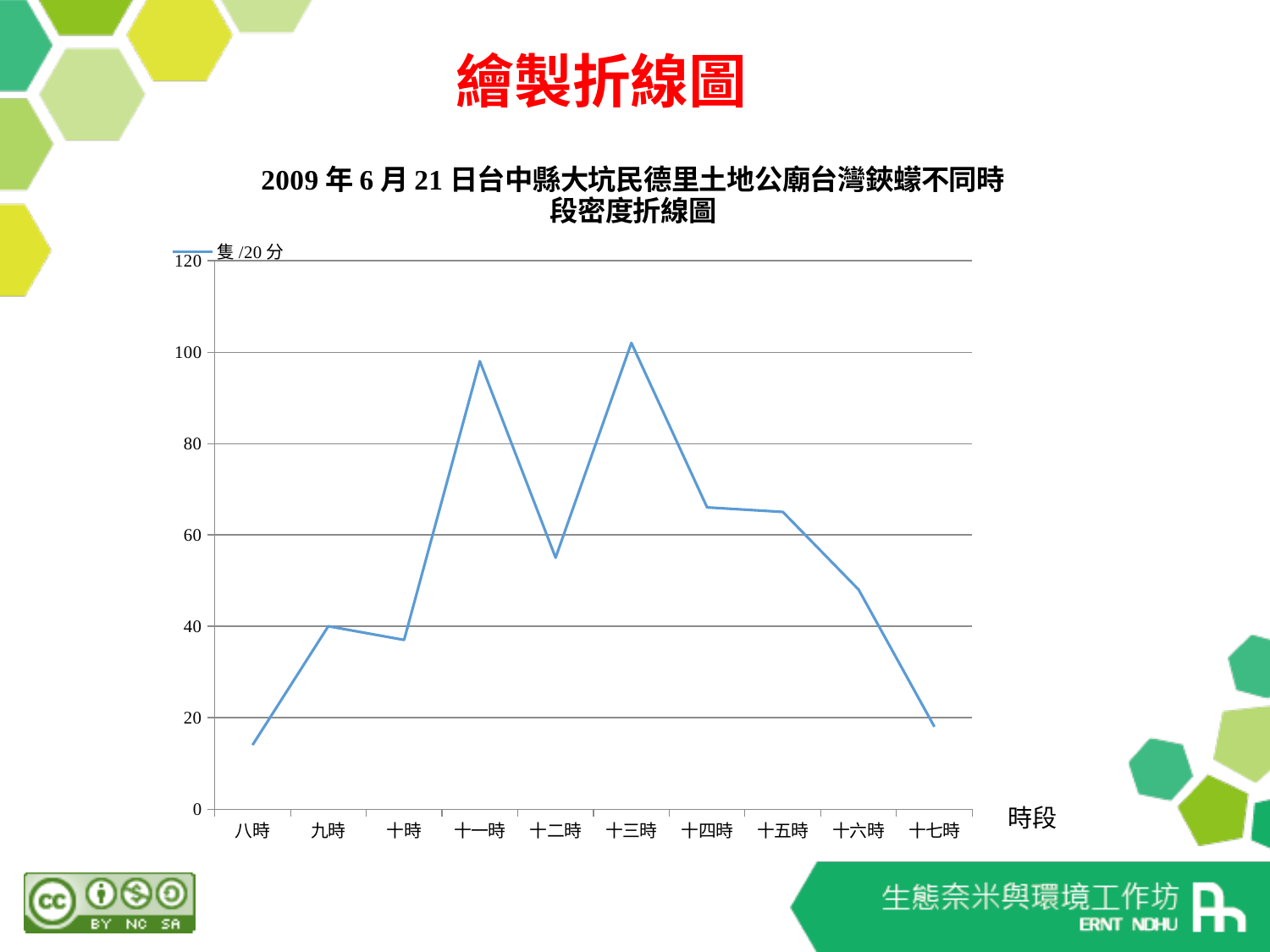

# 繪製折線圖

### Chart: 2009年6月21日台中縣大坑民德里土地公廟台灣鋏蠓不同時段密度折線圖

| Category | 隻/20分 |
|---|---|
| 八時 | 14.0 |
| 九時 | 40.0 |
| 十時 | 37.0 |
| 十一時 | 98.0 |
| 十二時 | 55.0 |
| 十三時 | 102.0 |
| 十四時 | 66.0 |
| 十五時 | 65.0 |
| 十六時 | 48.0 |
| 十七時 | 18.0 |
時段